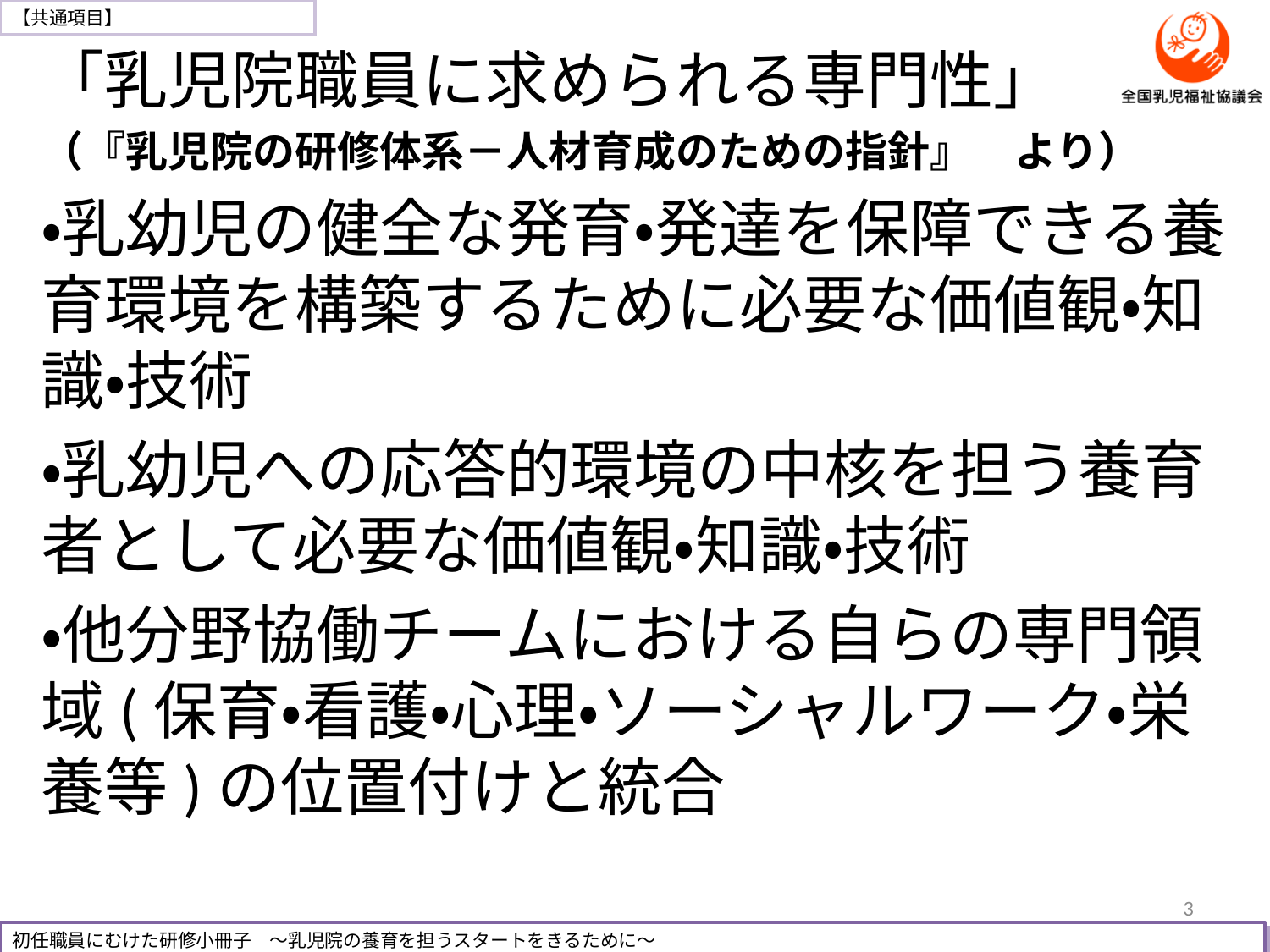

「乳児院職員に求められる専門性」
（『乳児院の研修体系－人材育成のための指針』　より）
・乳幼児の健全な発育・発達を保障できる養育環境を構築するために必要な価値観・知識・技術
・乳幼児への応答的環境の中核を担う養育者として必要な価値観・知識・技術
・他分野協働チームにおける自らの専門領域(保育・看護・心理・ソーシャルワーク・栄養等)の位置付けと統合
3